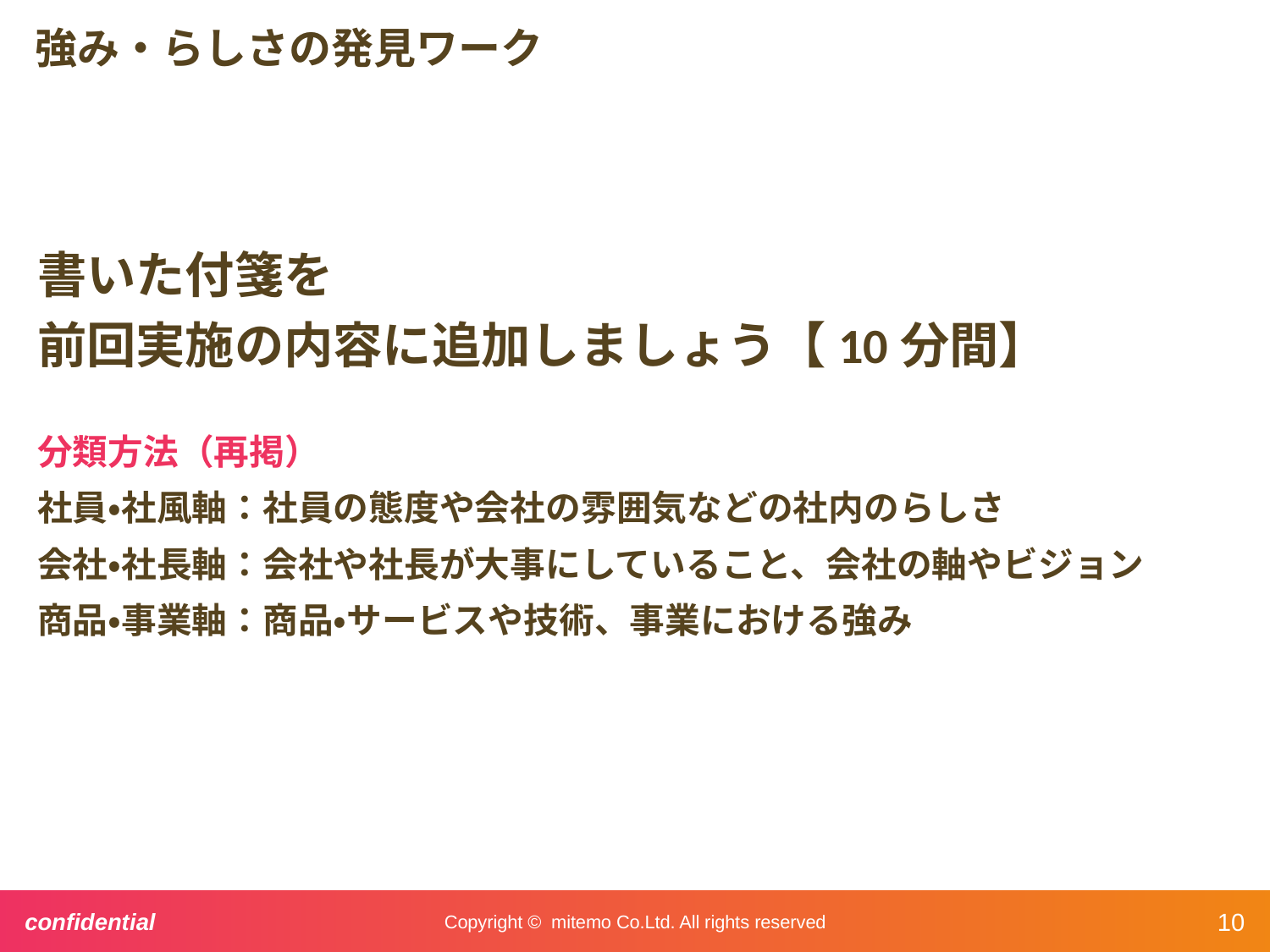

# 強み・らしさの発見ワーク
書いた付箋を
前回実施の内容に追加しましょう【10分間】
分類方法（再掲）
社員・社風軸：社員の態度や会社の雰囲気などの社内のらしさ
会社・社長軸：会社や社長が大事にしていること、会社の軸やビジョン
商品・事業軸：商品・サービスや技術、事業における強み